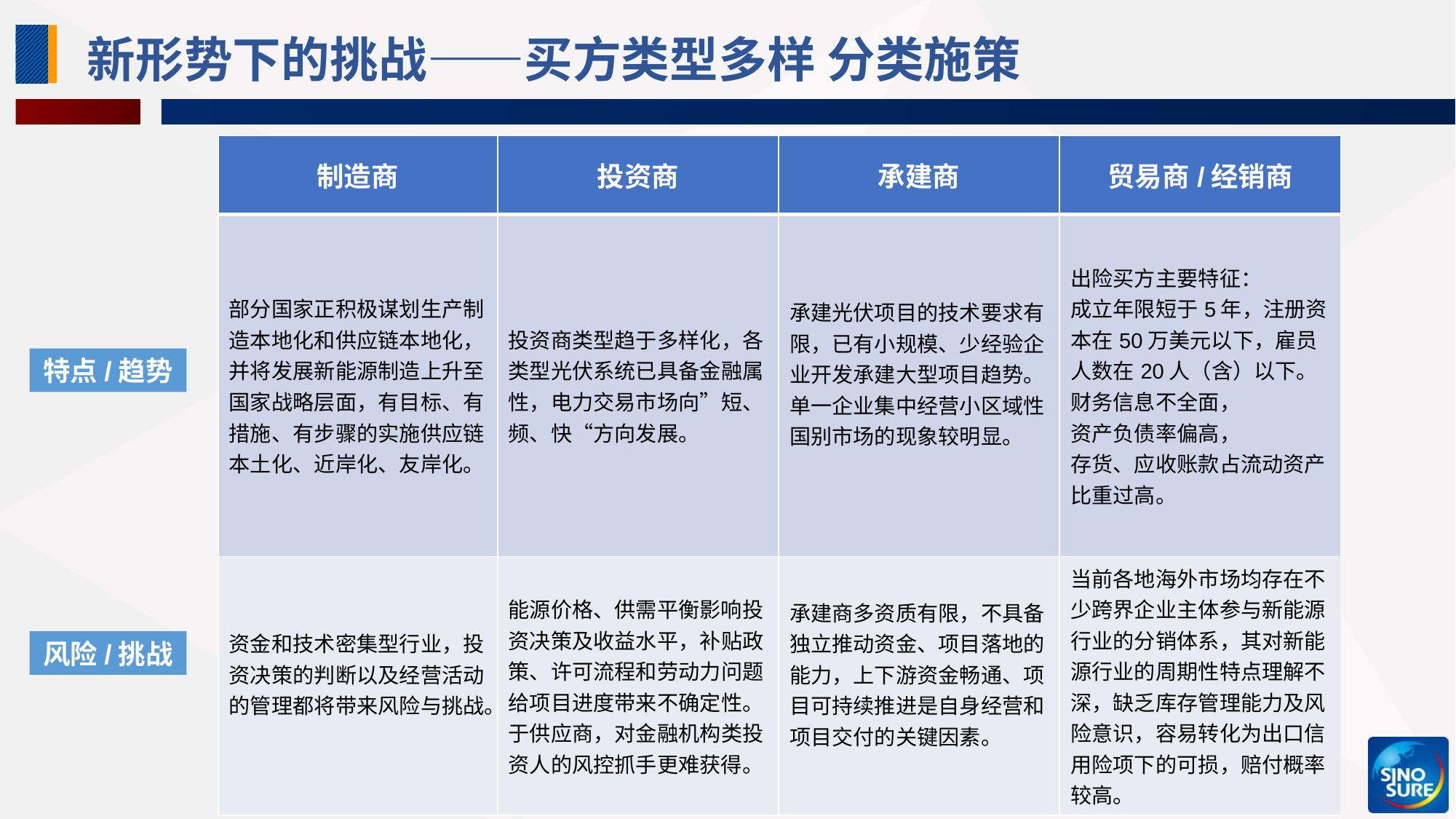

# 新形势下的挑战——买方类型多样 分类施策
| 制造商 | 投资商 | 承建商 | 贸易商/经销商 |
| --- | --- | --- | --- |
| 部分国家正积极谋划生产制造本地化和供应链本地化，并将发展新能源制造上升至国家战略层面，有目标、有措施、有步骤的实施供应链本土化、近岸化、友岸化。 | 投资商类型趋于多样化，各类型光伏系统已具备金融属性，电力交易市场向”短、频、快“方向发展。 | 承建光伏项目的技术要求有限，已有小规模、少经验企业开发承建大型项目趋势。单一企业集中经营小区域性国别市场的现象较明显。 | 出险买方主要特征： 成立年限短于5年，注册资本在50万美元以下，雇员人数在20人（含）以下。 财务信息不全面， 资产负债率偏高， 存货、应收账款占流动资产比重过高。 |
| 资金和技术密集型行业，投资决策的判断以及经营活动的管理都将带来风险与挑战。 | 能源价格、供需平衡影响投资决策及收益水平，补贴政策、许可流程和劳动力问题给项目进度带来不确定性。于供应商，对金融机构类投资人的风控抓手更难获得。 | 承建商多资质有限，不具备独立推动资金、项目落地的能力，上下游资金畅通、项目可持续推进是自身经营和项目交付的关键因素。 | 当前各地海外市场均存在不少跨界企业主体参与新能源行业的分销体系，其对新能源行业的周期性特点理解不深，缺乏库存管理能力及风险意识，容易转化为出口信用险项下的可损，赔付概率较高。 |
特点/趋势
风险/挑战
22